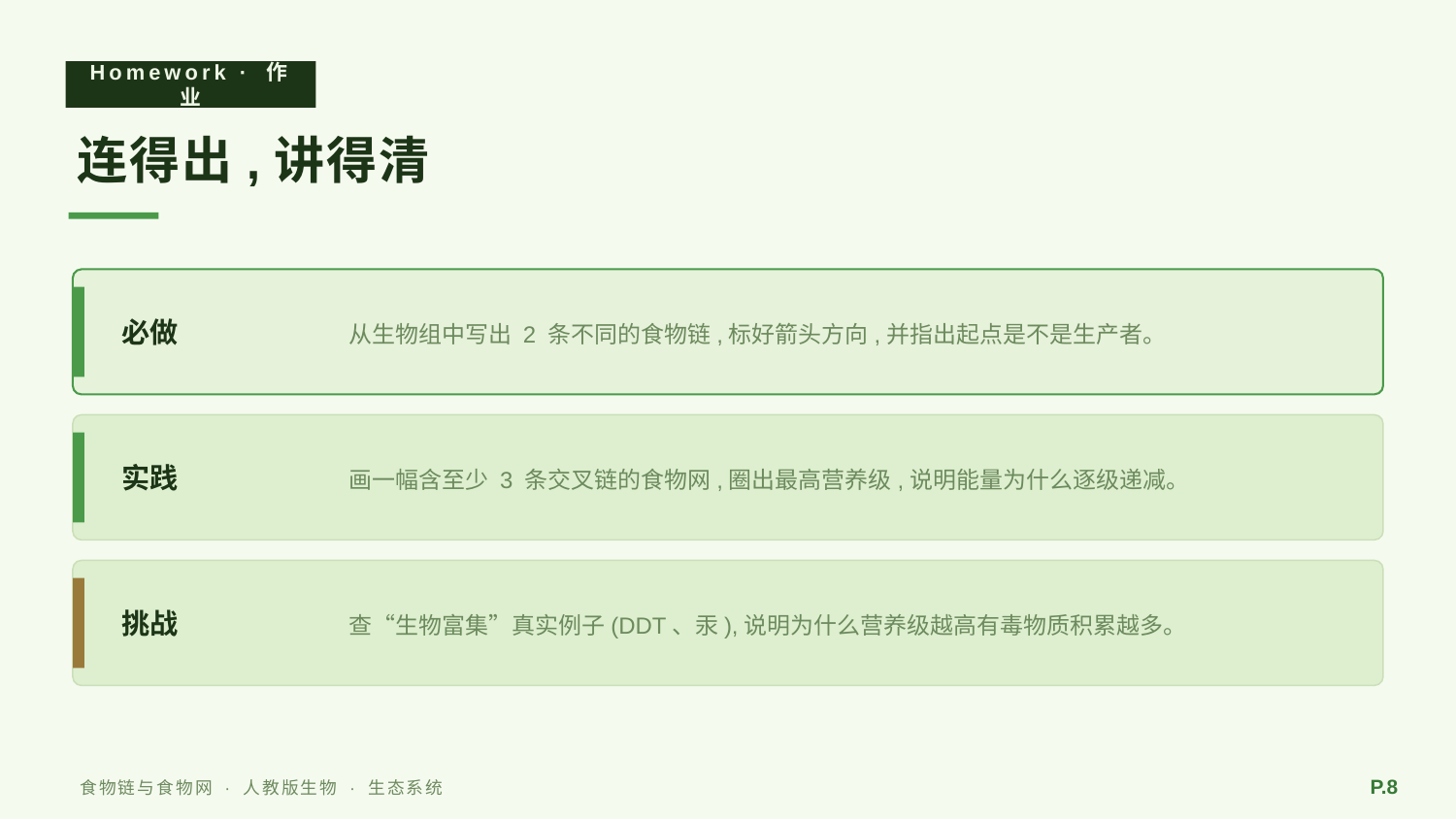

Homework · 作业

连得出,讲得清

从生物组中写出 2 条不同的食物链,标好箭头方向,并指出起点是不是生产者。
必做

画一幅含至少 3 条交叉链的食物网,圈出最高营养级,说明能量为什么逐级递减。
实践

查“生物富集”真实例子(DDT、汞),说明为什么营养级越高有毒物质积累越多。
挑战

P.8
食物链与食物网 · 人教版生物 · 生态系统